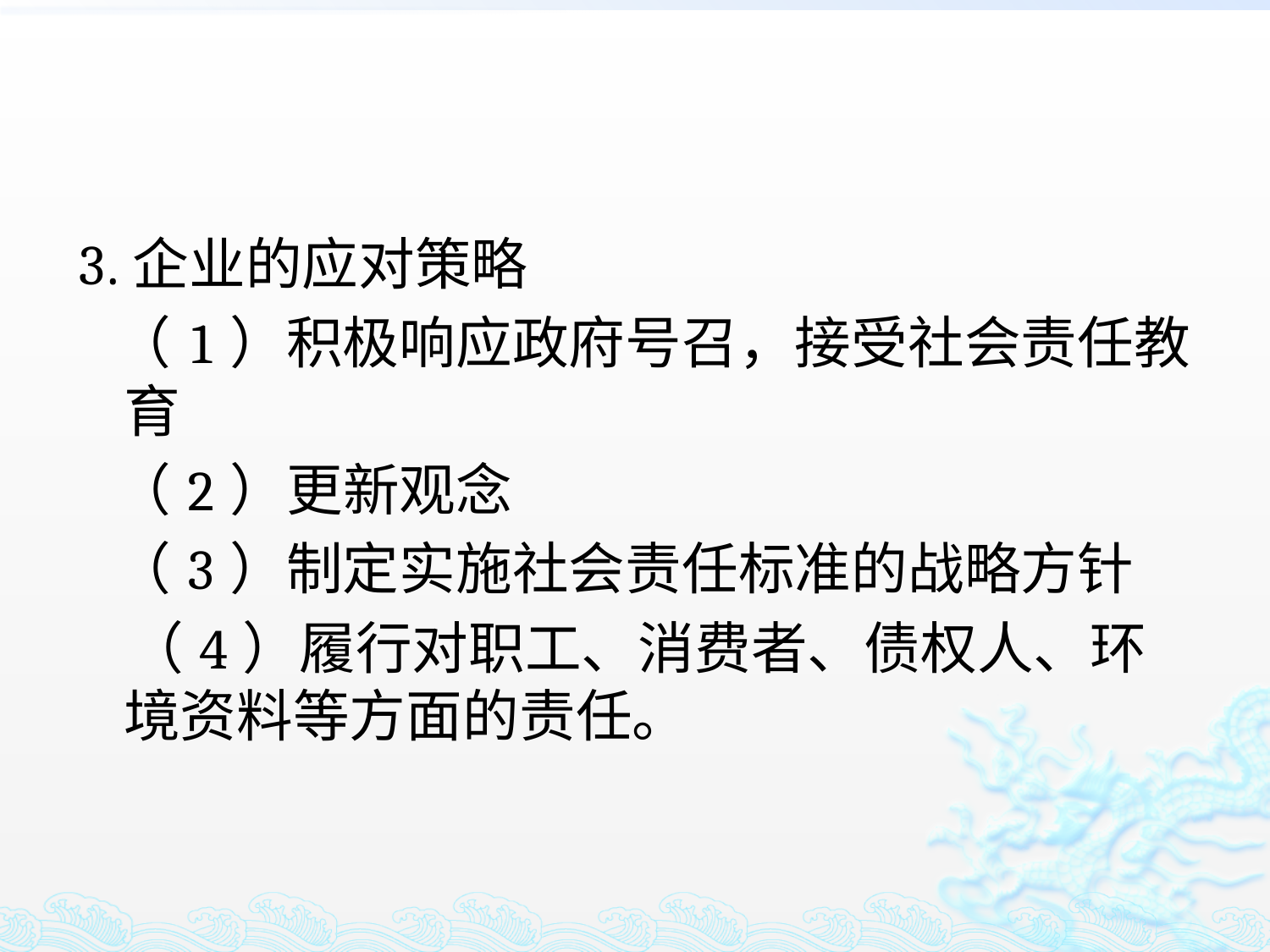

#
3.企业的应对策略
  （1）积极响应政府号召，接受社会责任教育
  （2）更新观念
  （3）制定实施社会责任标准的战略方针
   （4）履行对职工、消费者、债权人、环境资料等方面的责任。